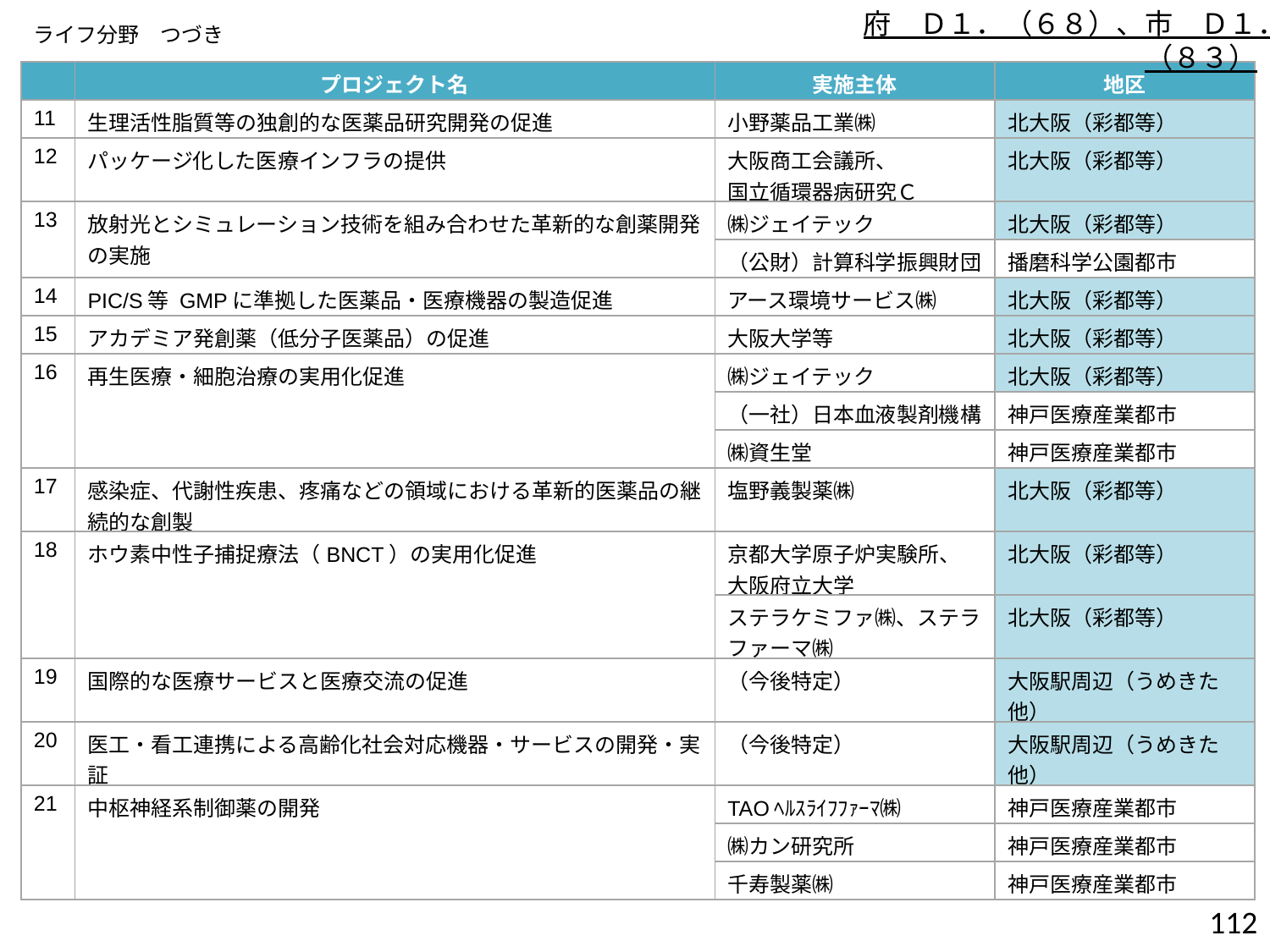

府　Ｄ１．（６８）、市　Ｄ１．（８３）
ライフ分野　つづき
|  | プロジェクト名 | 実施主体 | 地区 |
| --- | --- | --- | --- |
| 11 | 生理活性脂質等の独創的な医薬品研究開発の促進 | 小野薬品工業㈱ | 北大阪（彩都等） |
| 12 | パッケージ化した医療インフラの提供 | 大阪商工会議所、 国立循環器病研究Ｃ | 北大阪（彩都等） |
| 13 | 放射光とシミュレーション技術を組み合わせた革新的な創薬開発の実施 | ㈱ジェイテック | 北大阪（彩都等） |
|  |  | （公財）計算科学振興財団 | 播磨科学公園都市 |
| 14 | PIC/S等 GMPに準拠した医薬品・医療機器の製造促進 | アース環境サービス㈱ | 北大阪（彩都等） |
| 15 | アカデミア発創薬（低分子医薬品）の促進 | 大阪大学等 | 北大阪（彩都等） |
| 16 | 再生医療・細胞治療の実用化促進 | ㈱ジェイテック | 北大阪（彩都等） |
|  |  | （一社）日本血液製剤機構 | 神戸医療産業都市 |
|  |  | ㈱資生堂 | 神戸医療産業都市 |
| 17 | 感染症、代謝性疾患、疼痛などの領域における革新的医薬品の継続的な創製 | 塩野義製薬㈱ | 北大阪（彩都等） |
| 18 | ホウ素中性子捕捉療法（BNCT）の実用化促進 | 京都大学原子炉実験所、 大阪府立大学 | 北大阪（彩都等） |
|  |  | ステラケミファ㈱、ステラファーマ㈱ | 北大阪（彩都等） |
| 19 | 国際的な医療サービスと医療交流の促進 | （今後特定） | 大阪駅周辺（うめきた他） |
| 20 | 医工・看工連携による高齢化社会対応機器・サービスの開発・実証 | （今後特定） | 大阪駅周辺（うめきた他） |
| 21 | 中枢神経系制御薬の開発 | TAOﾍﾙｽﾗｲﾌﾌｧｰﾏ㈱ | 神戸医療産業都市 |
|  |  | ㈱カン研究所 | 神戸医療産業都市 |
|  |  | 千寿製薬㈱ | 神戸医療産業都市 |
112